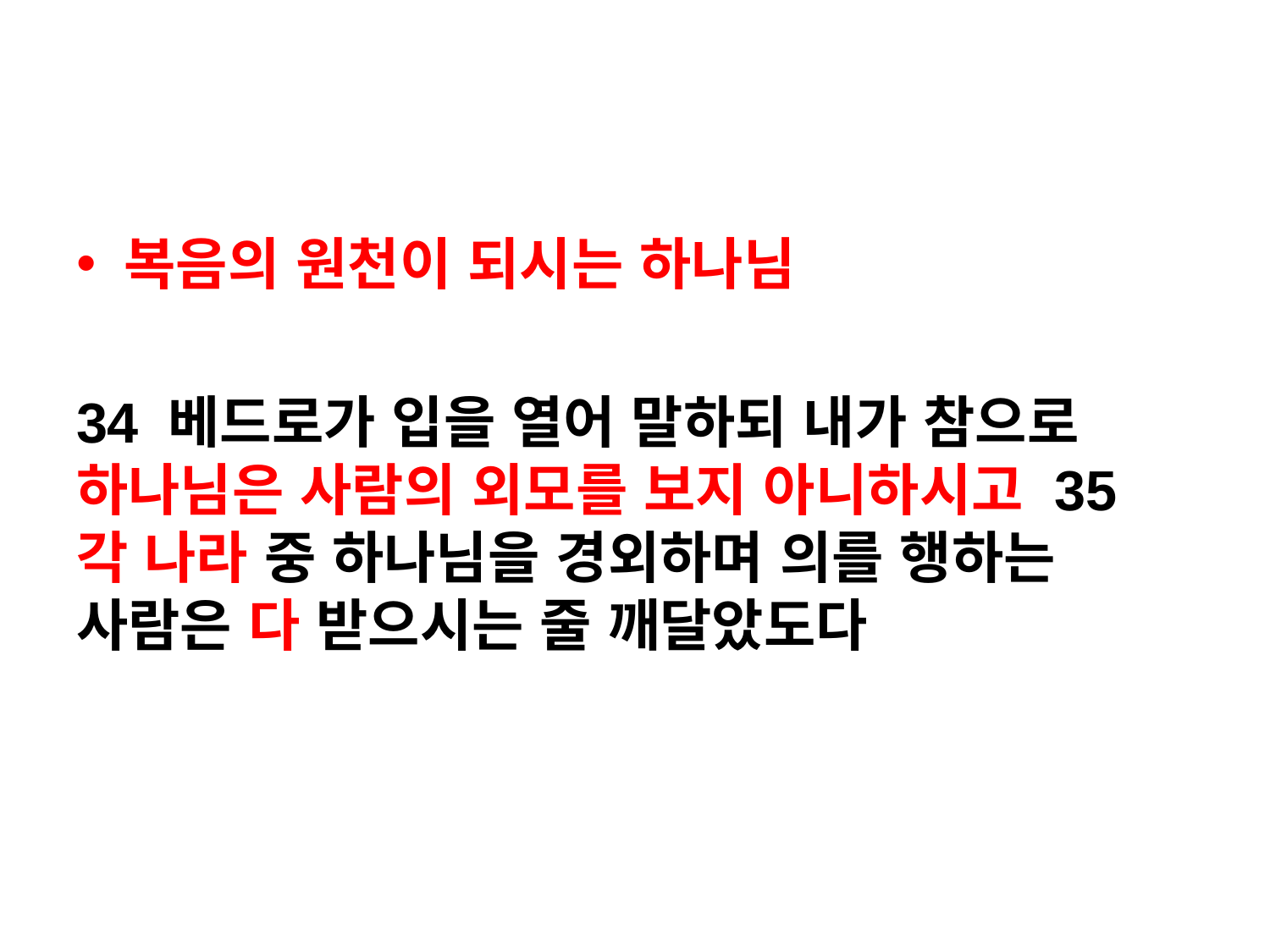

#
복음의 원천이 되시는 하나님

34 베드로가 입을 열어 말하되 내가 참으로 하나님은 사람의 외모를 보지 아니하시고 35 각 나라 중 하나님을 경외하며 의를 행하는 사람은 다 받으시는 줄 깨달았도다